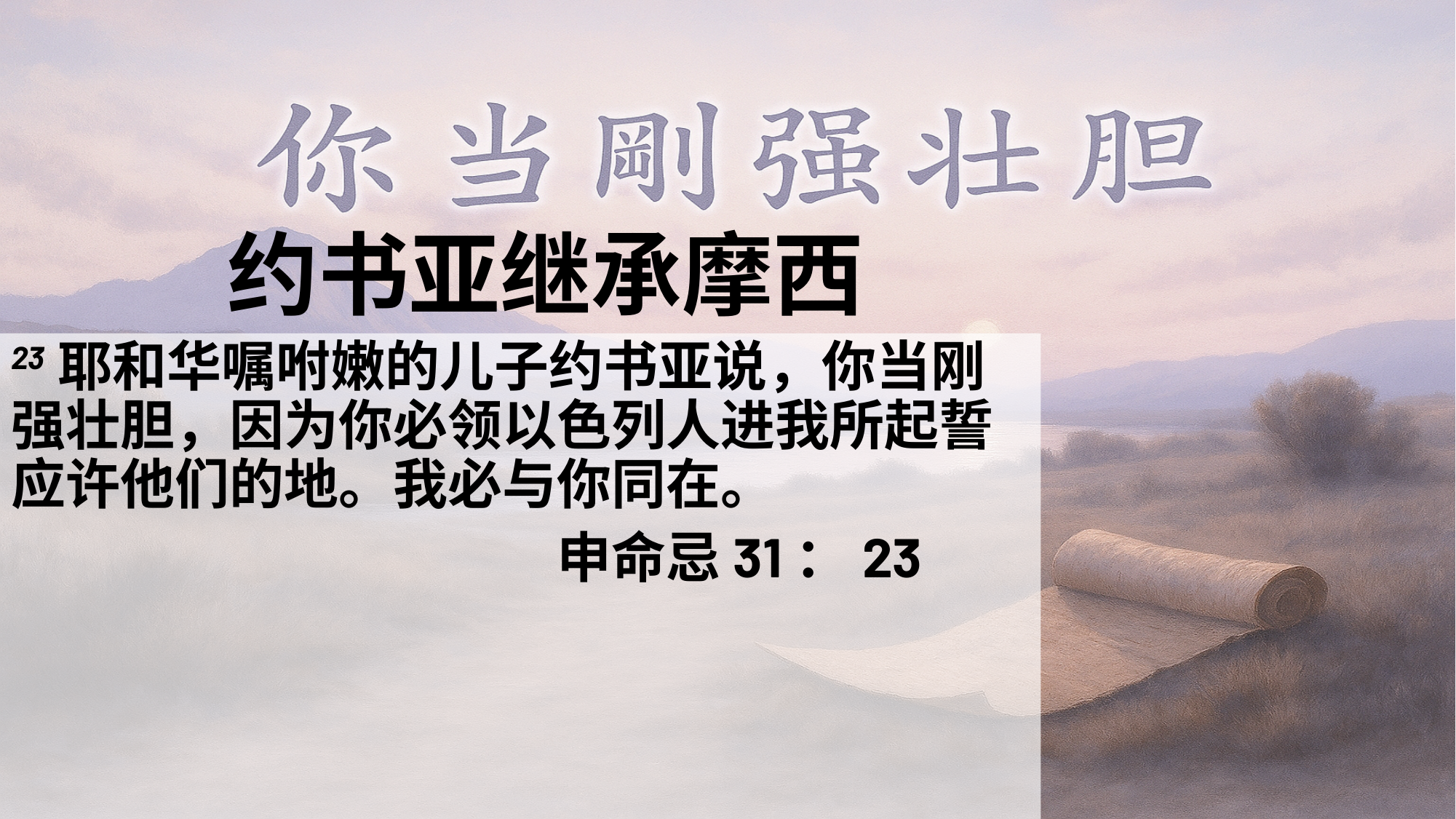

# 约书亚继承摩西
23 耶和华嘱咐嫩的儿子约书亚说，你当刚强壮胆，因为你必领以色列人进我所起誓应许他们的地。我必与你同在。
					申命忌31：23